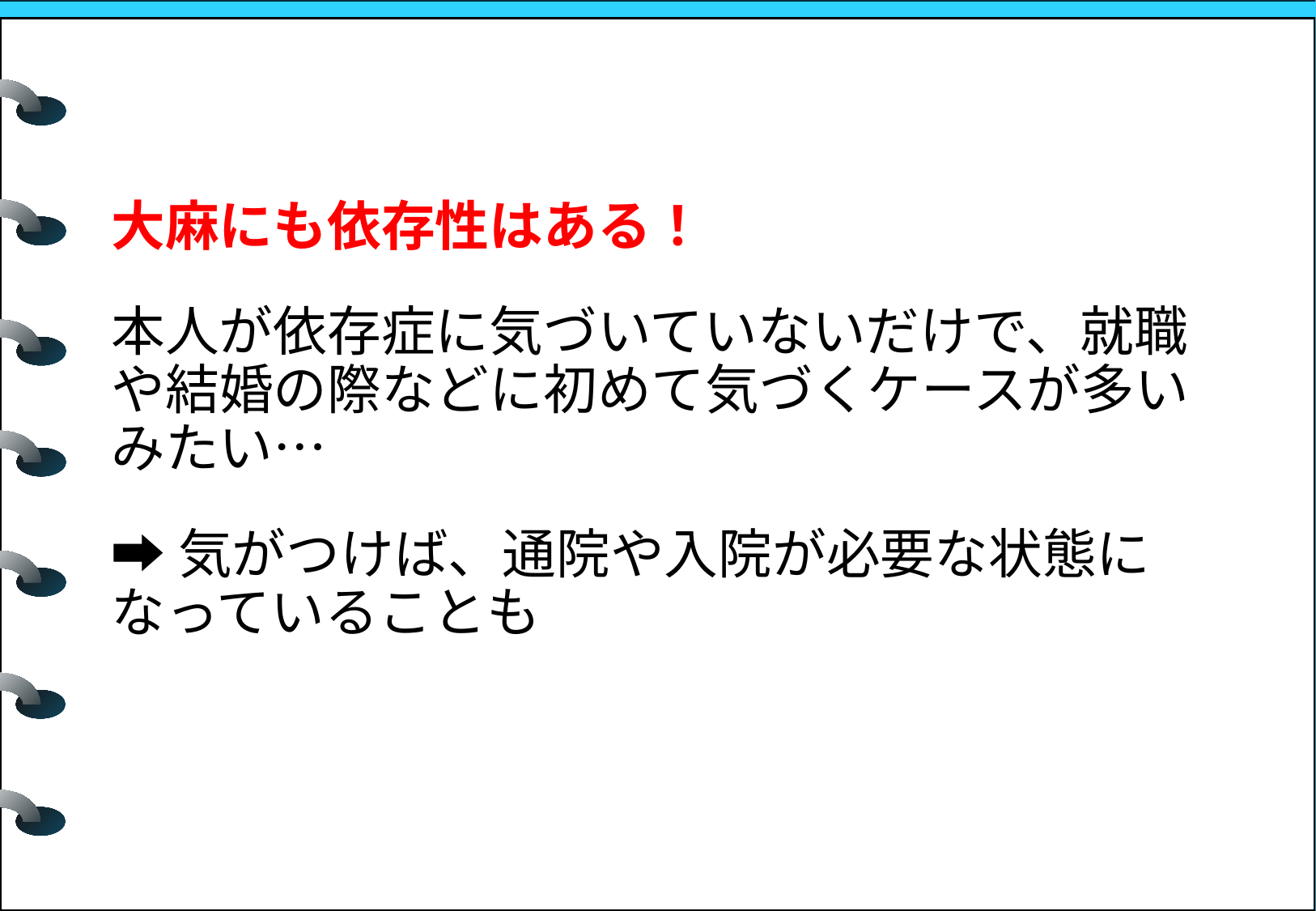

大麻にも依存性はある！
本人が依存症に気づいていないだけで、就職や結婚の際などに初めて気づくケースが多いみたい…
➡気がつけば、通院や入院が必要な状態になっていることも